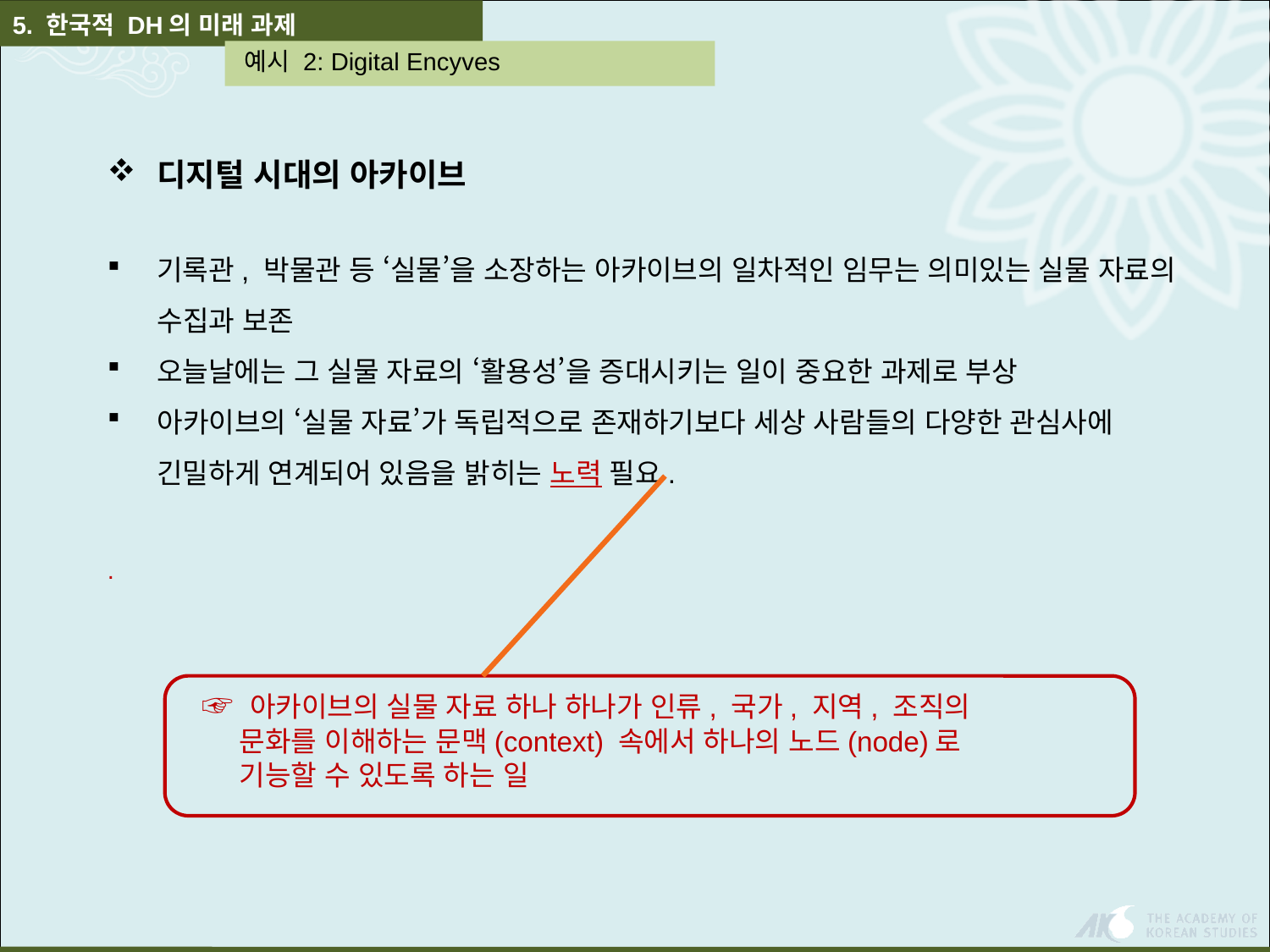

5. 한국적 DH의 미래 과제
 예시 2: Digital Encyves

디지털 시대의 아카이브

기록관, 박물관 등 ‘실물’을 소장하는 아카이브의 일차적인 임무는 의미있는 실물 자료의 수집과 보존
오늘날에는 그 실물 자료의 ‘활용성’을 증대시키는 일이 중요한 과제로 부상
아카이브의 ‘실물 자료’가 독립적으로 존재하기보다 세상 사람들의 다양한 관심사에 긴밀하게 연계되어 있음을 밝히는 노력 필요.

.

☞ 아카이브의 실물 자료 하나 하나가 인류, 국가, 지역, 조직의 문화를 이해하는 문맥(context) 속에서 하나의 노드(node)로 기능할 수 있도록 하는 일